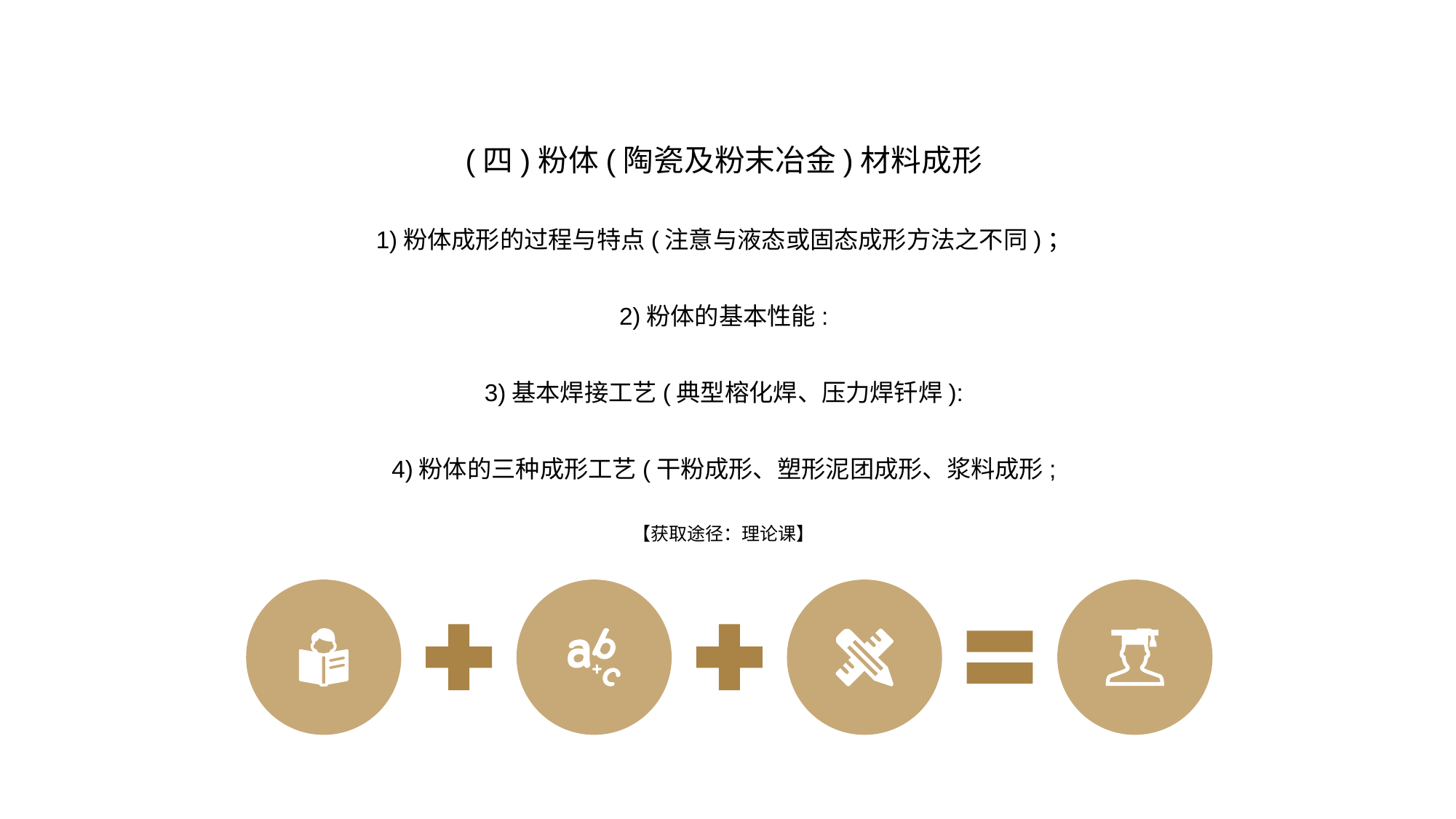

(四)粉体(陶瓷及粉末冶金)材料成形
1)粉体成形的过程与特点(注意与液态或固态成形方法之不同)；
2)粉体的基本性能:
3)基本焊接工艺(典型榕化焊、压力焊钎焊):
4)粉体的三种成形工艺(干粉成形、塑形泥团成形、浆料成形;
【获取途径：理论课】